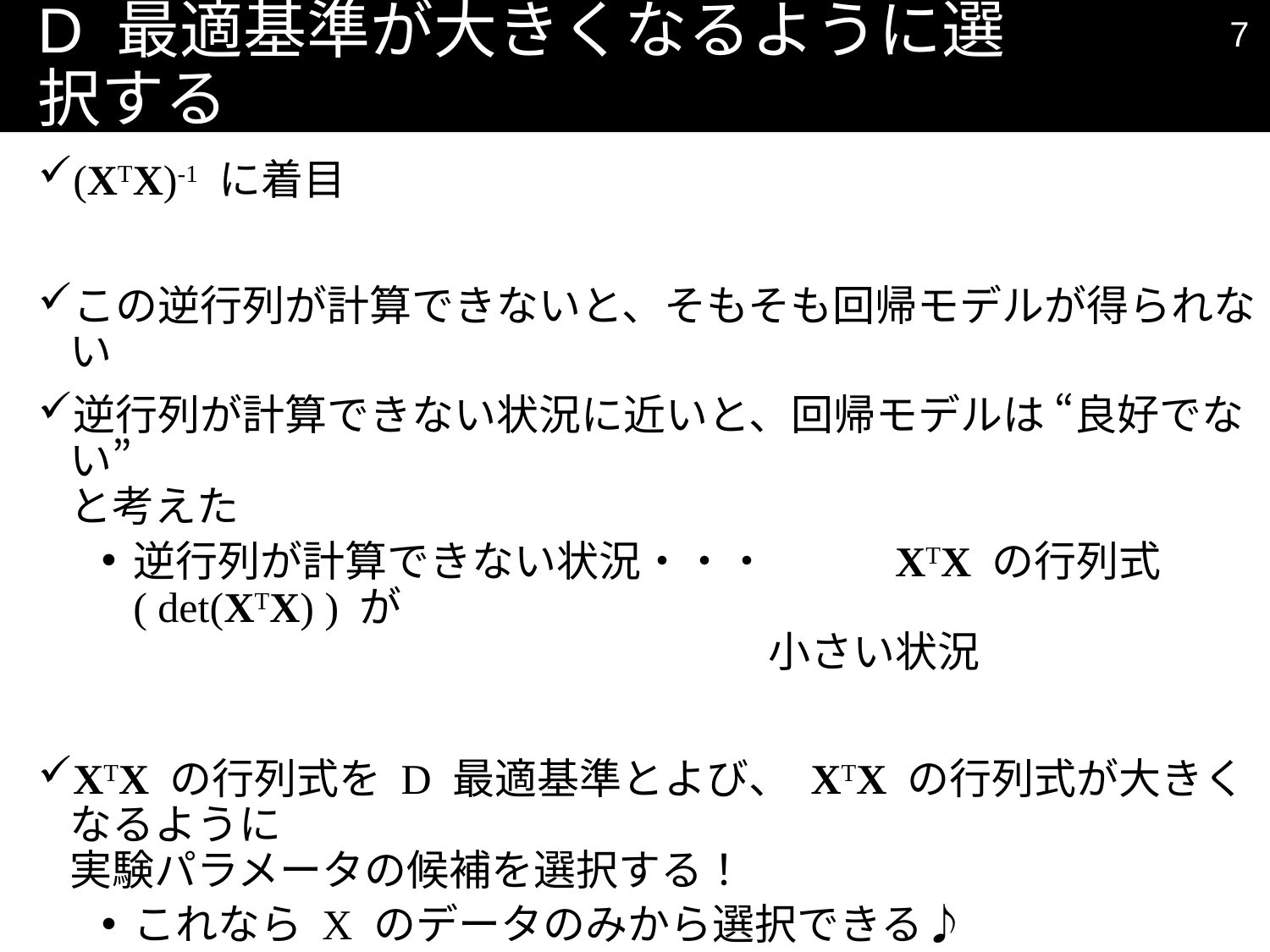

7
# D 最適基準が大きくなるように選択する
(XTX)-1 に着目

この逆行列が計算できないと、そもそも回帰モデルが得られない
逆行列が計算できない状況に近いと、回帰モデルは “良好でない”
と考えた
逆行列が計算できない状況・・・	XTX の行列式 ( det(XTX) ) が
					小さい状況

XTX の行列式を D 最適基準とよび、 XTX の行列式が大きくなるように
実験パラメータの候補を選択する！
これなら X のデータのみから選択できる♪